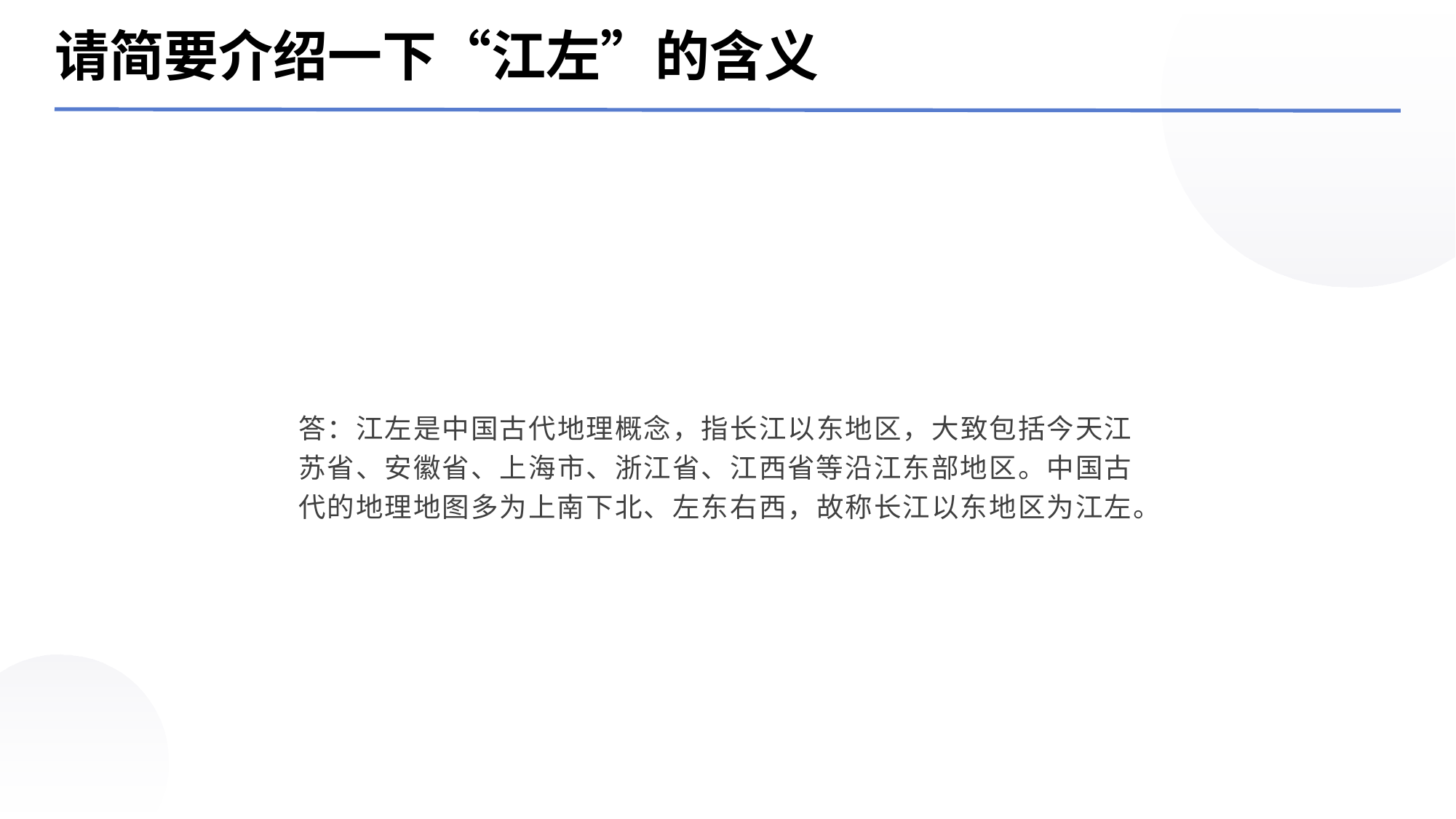

请简要介绍一下“江左”的含义
答：江左是中国古代地理概念，指长江以东地区，大致包括今天江苏省、安徽省、上海市、浙江省、江西省等沿江东部地区。中国古代的地理地图多为上南下北、左东右西，故称长江以东地区为江左。